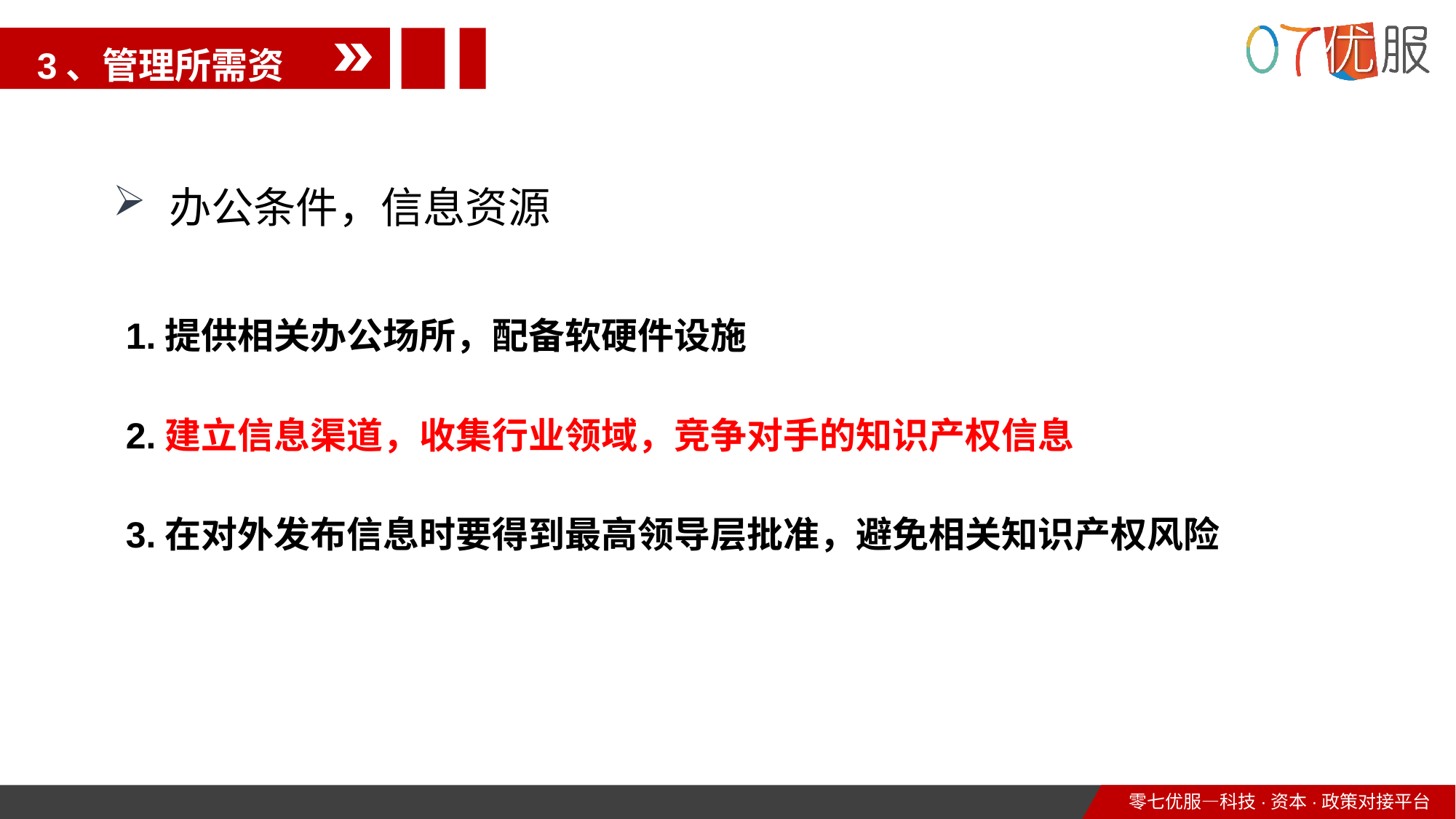

3、管理所需资源
办公条件，信息资源
如何建立内部管理体系
1.提供相关办公场所，配备软硬件设施

2.建立信息渠道，收集行业领域，竞争对手的知识产权信息

3.在对外发布信息时要得到最高领导层批准，避免相关知识产权风险